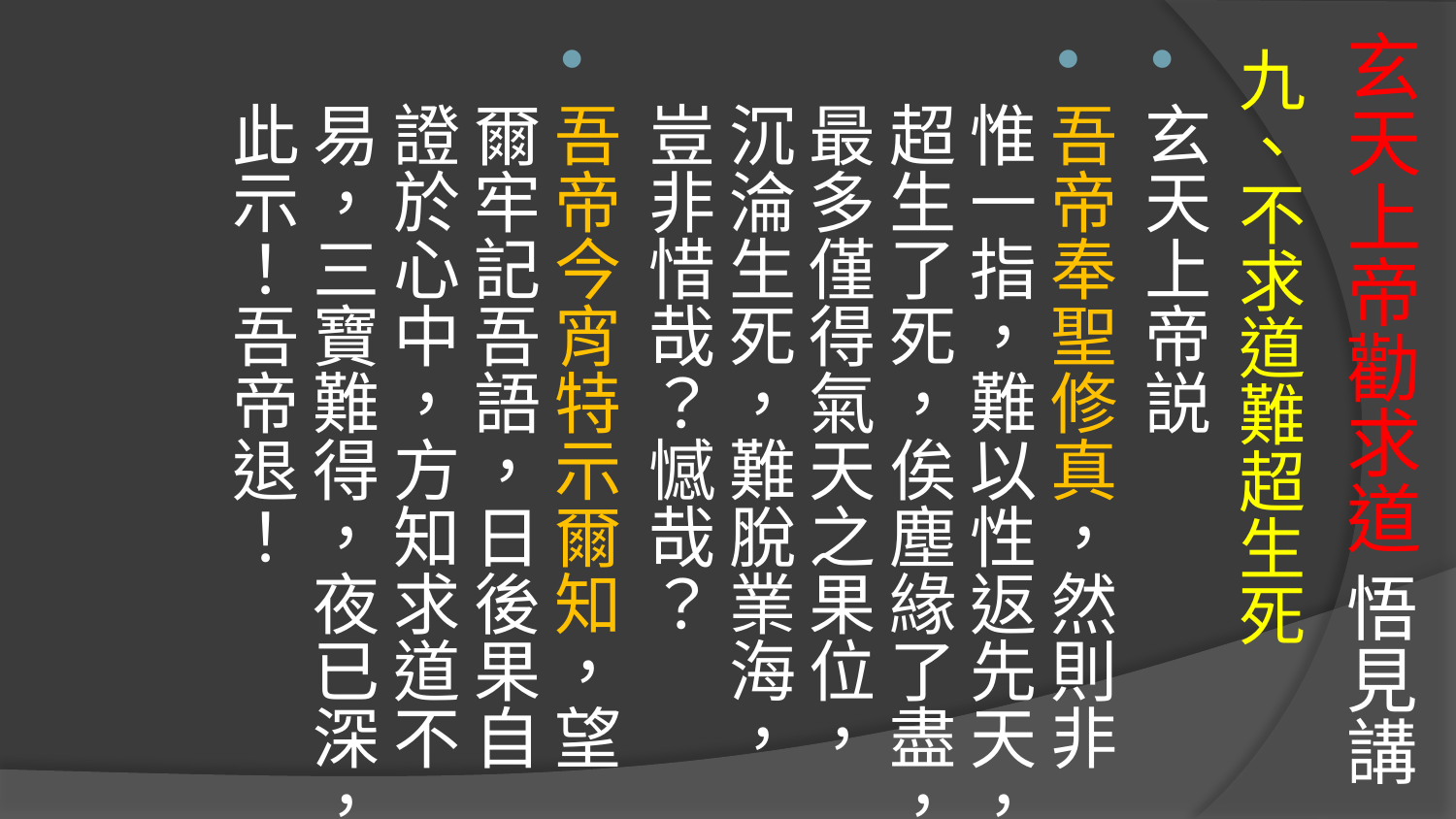

# 玄天上帝勸求道 悟見講
九、不求道難超生死
玄天上帝説
吾帝奉聖修真，然則非惟一指，難以性返先天，超生了死，俟塵緣了盡，最多僅得氣天之果位，沉淪生死，難脫業海，豈非惜哉？憾哉？
吾帝今宵特示爾知，望爾牢記吾語，日後果自證於心中，方知求道不易，三寶難得，夜已深，此示！吾帝退！